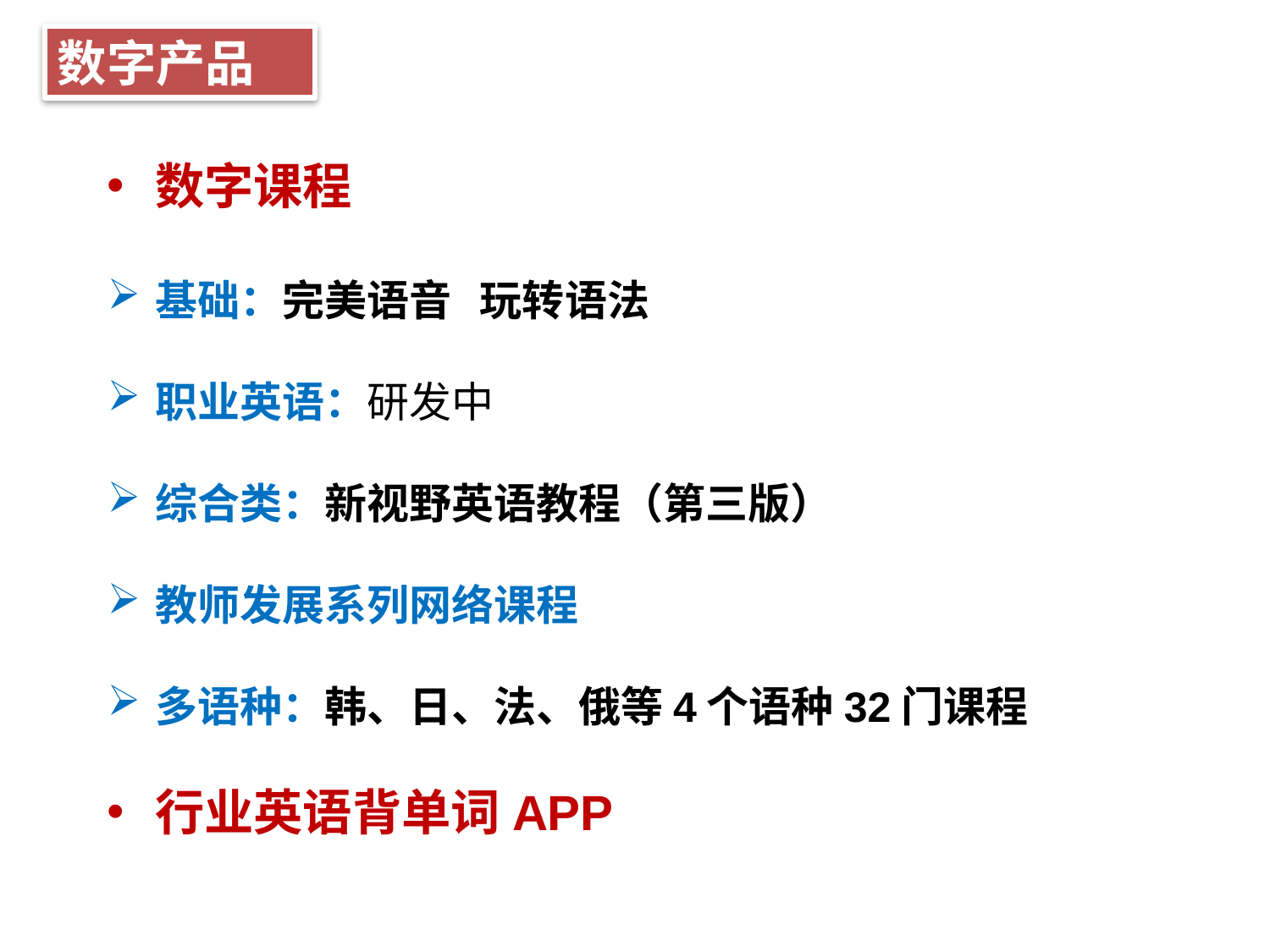

数字产品
数字课程

基础：完美语音   玩转语法

职业英语：研发中

综合类：新视野英语教程（第三版）

教师发展系列网络课程

多语种：韩、日、法、俄等4个语种32门课程

行业英语背单词APP